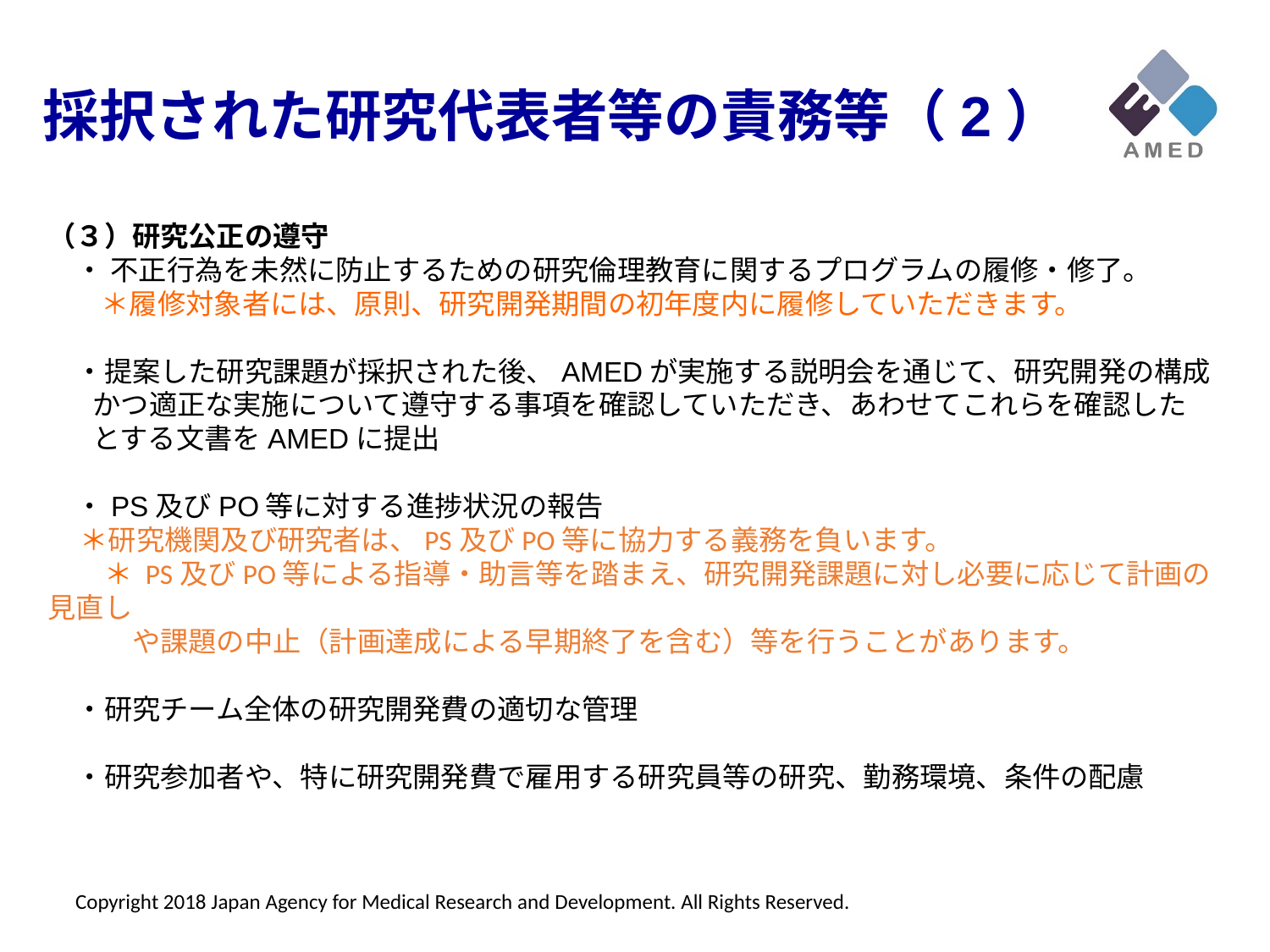

採択された研究代表者等の責務等（2）
（３）研究公正の遵守
　・ 不正行為を未然に防止するための研究倫理教育に関するプログラムの履修・修了。
　    ＊履修対象者には、原則、研究開発期間の初年度内に履修していただきます。

　・提案した研究課題が採択された後、AMEDが実施する説明会を通じて、研究開発の構成
      かつ適正な実施について遵守する事項を確認していただき、あわせてこれらを確認した
      とする文書をAMEDに提出

　・PS及びPO等に対する進捗状況の報告
    ＊研究機関及び研究者は、PS及びPO等に協力する義務を負います。
　　＊ PS及びPO等による指導・助言等を踏まえ、研究開発課題に対し必要に応じて計画の見直し
　　　や課題の中止（計画達成による早期終了を含む）等を行うことがあります。

　・研究チーム全体の研究開発費の適切な管理

　・研究参加者や、特に研究開発費で雇用する研究員等の研究、勤務環境、条件の配慮
Copyright 2018 Japan Agency for Medical Research and Development. All Rights Reserved.